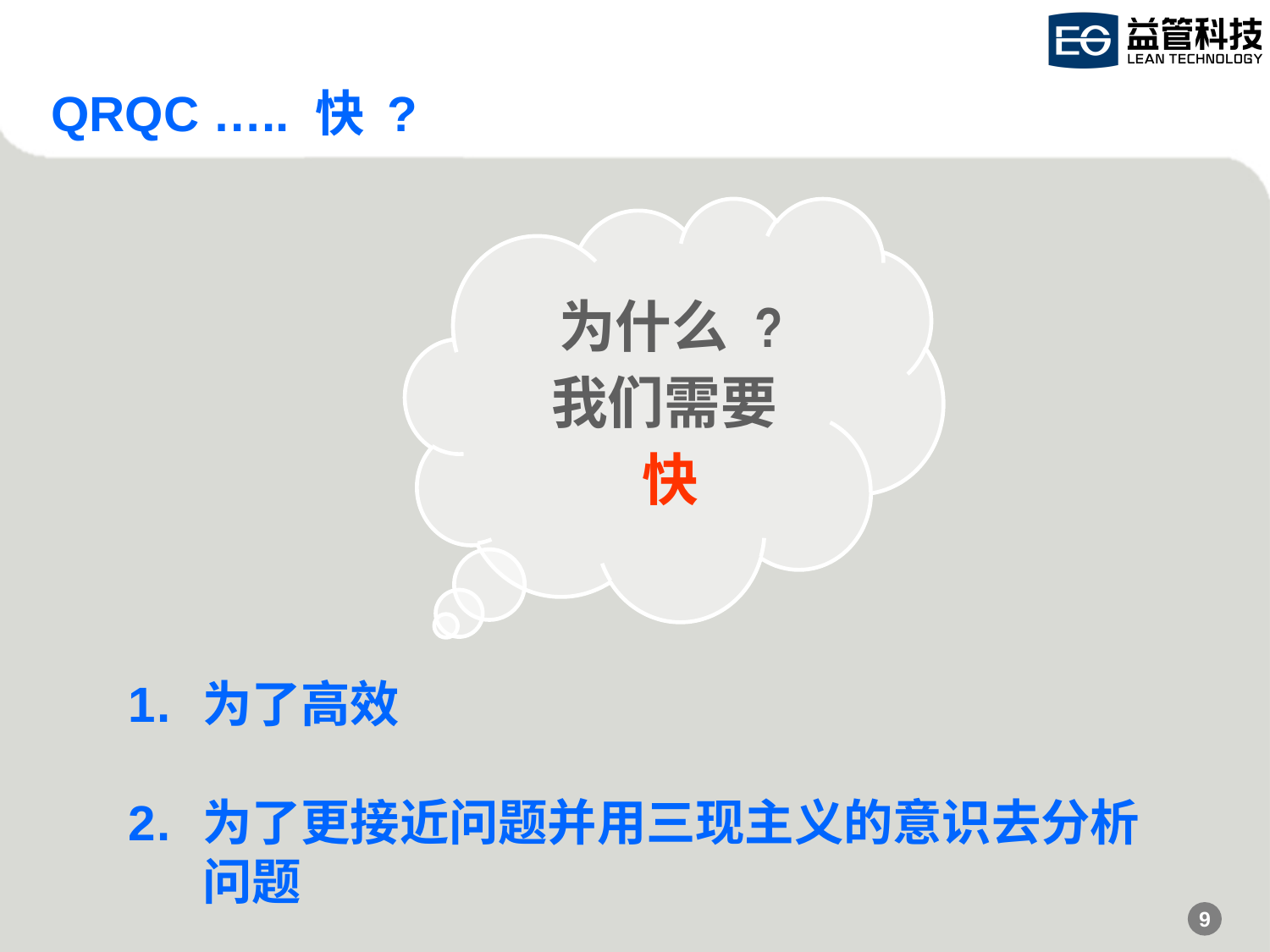

# QRQC ….. 快 ?

为什么 ?
我们需要
快
为了高效
为了更接近问题并用三现主义的意识去分析问题